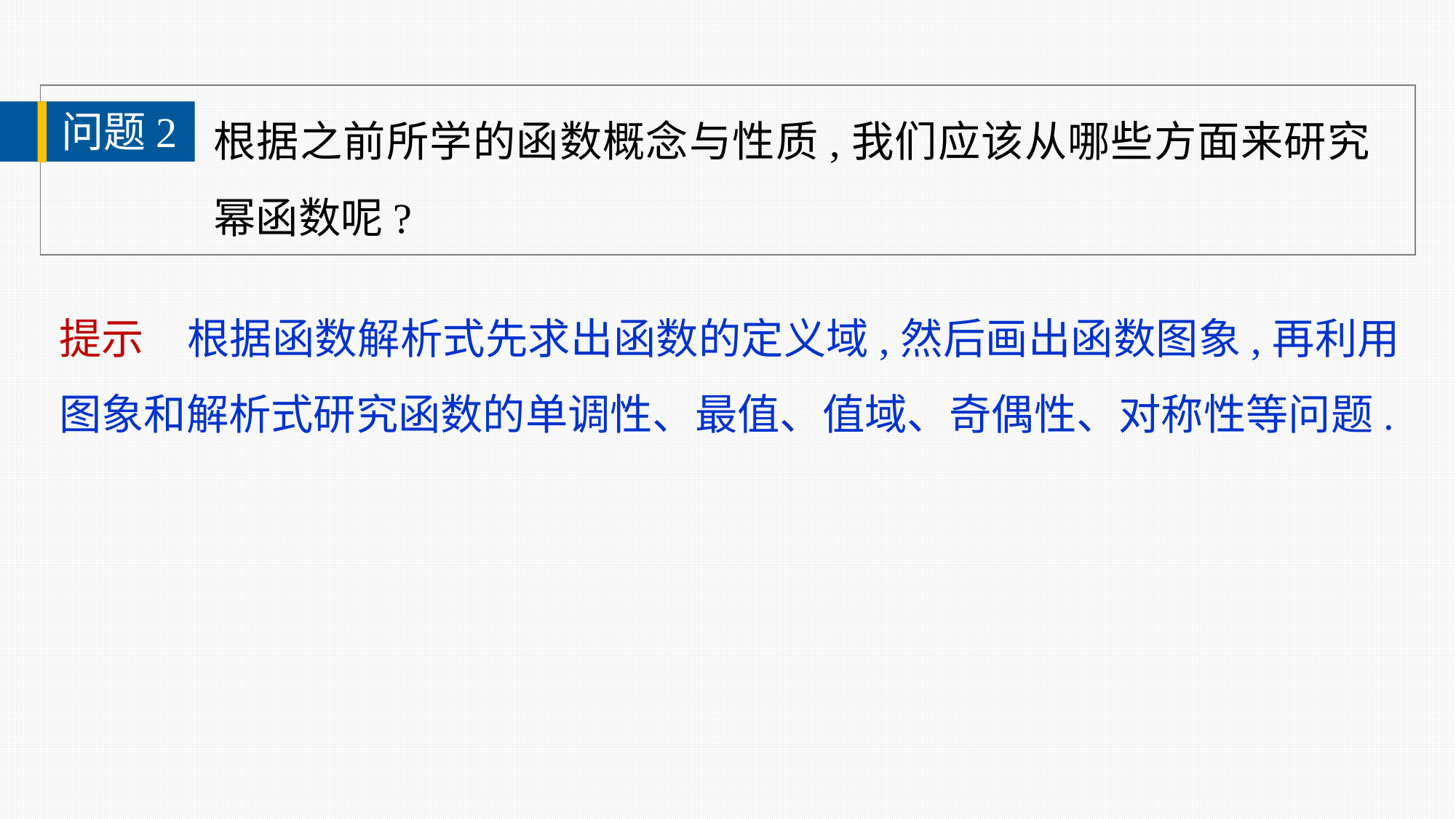

根据之前所学的函数概念与性质,我们应该从哪些方面来研究幂函数呢?

问题2

提示　根据函数解析式先求出函数的定义域,然后画出函数图象,再利用图象和解析式研究函数的单调性、最值、值域、奇偶性、对称性等问题.